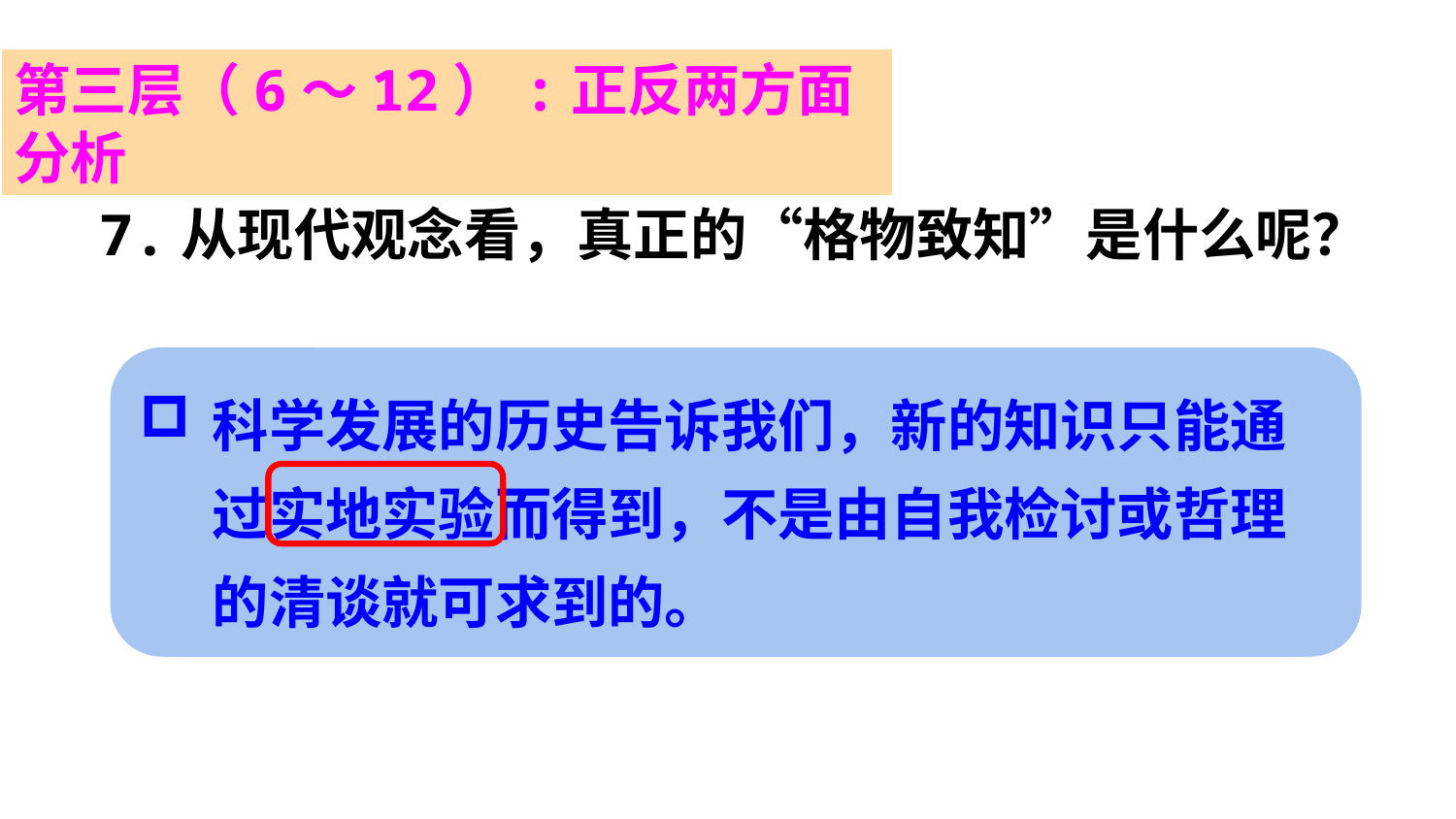

第三层（6～12）:正反两方面分析
7.从现代观念看，真正的“格物致知”是什么呢？
科学发展的历史告诉我们，新的知识只能通过实地实验而得到，不是由自我检讨或哲理的清谈就可求到的。